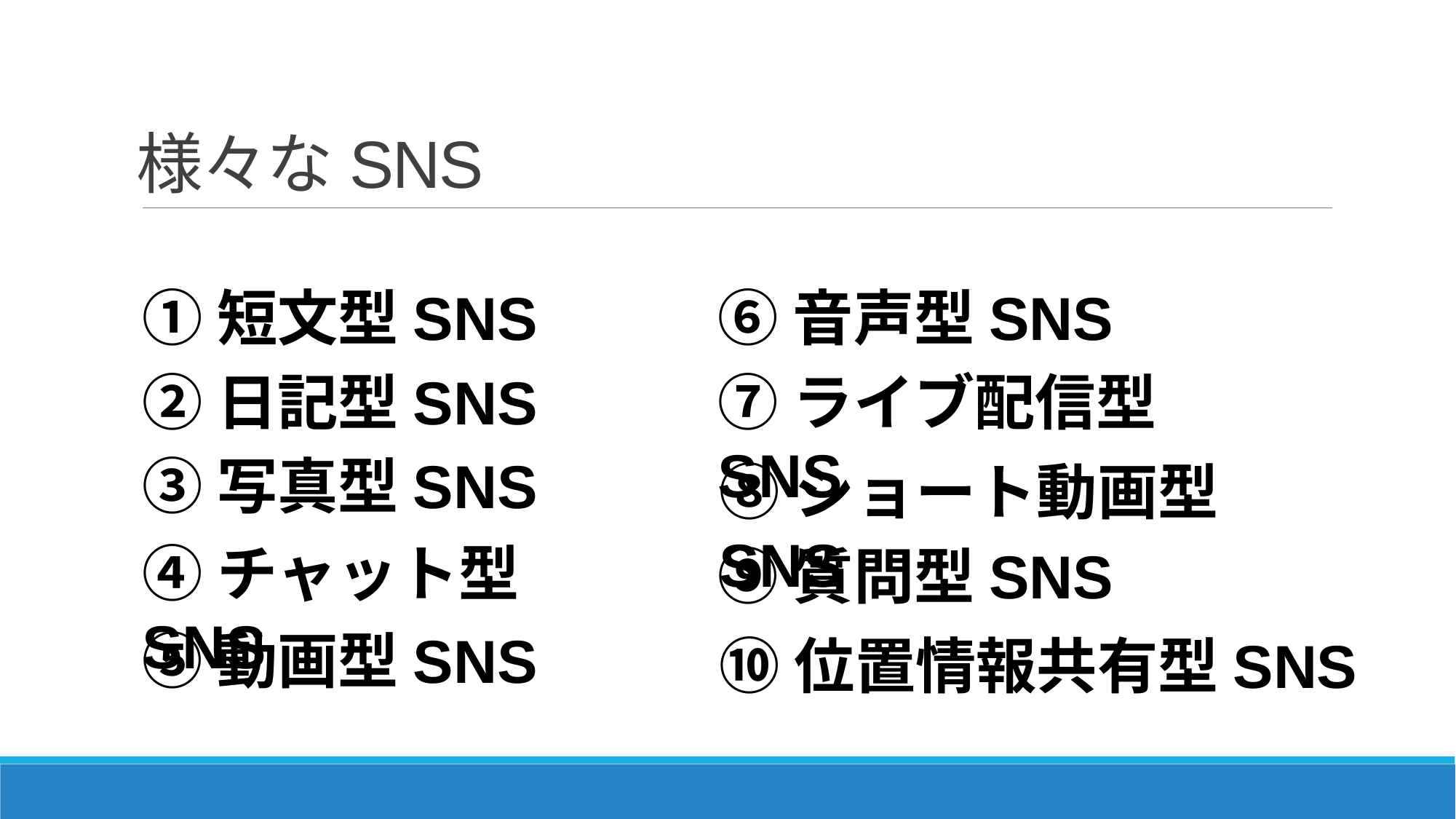

# 様々なSNS
①短文型SNS
⑥音声型SNS
②日記型SNS
⑦ライブ配信型SNS
③写真型SNS
⑧ショート動画型SNS
④チャット型SNS
⑨質問型SNS
⑤動画型SNS
⑩位置情報共有型SNS